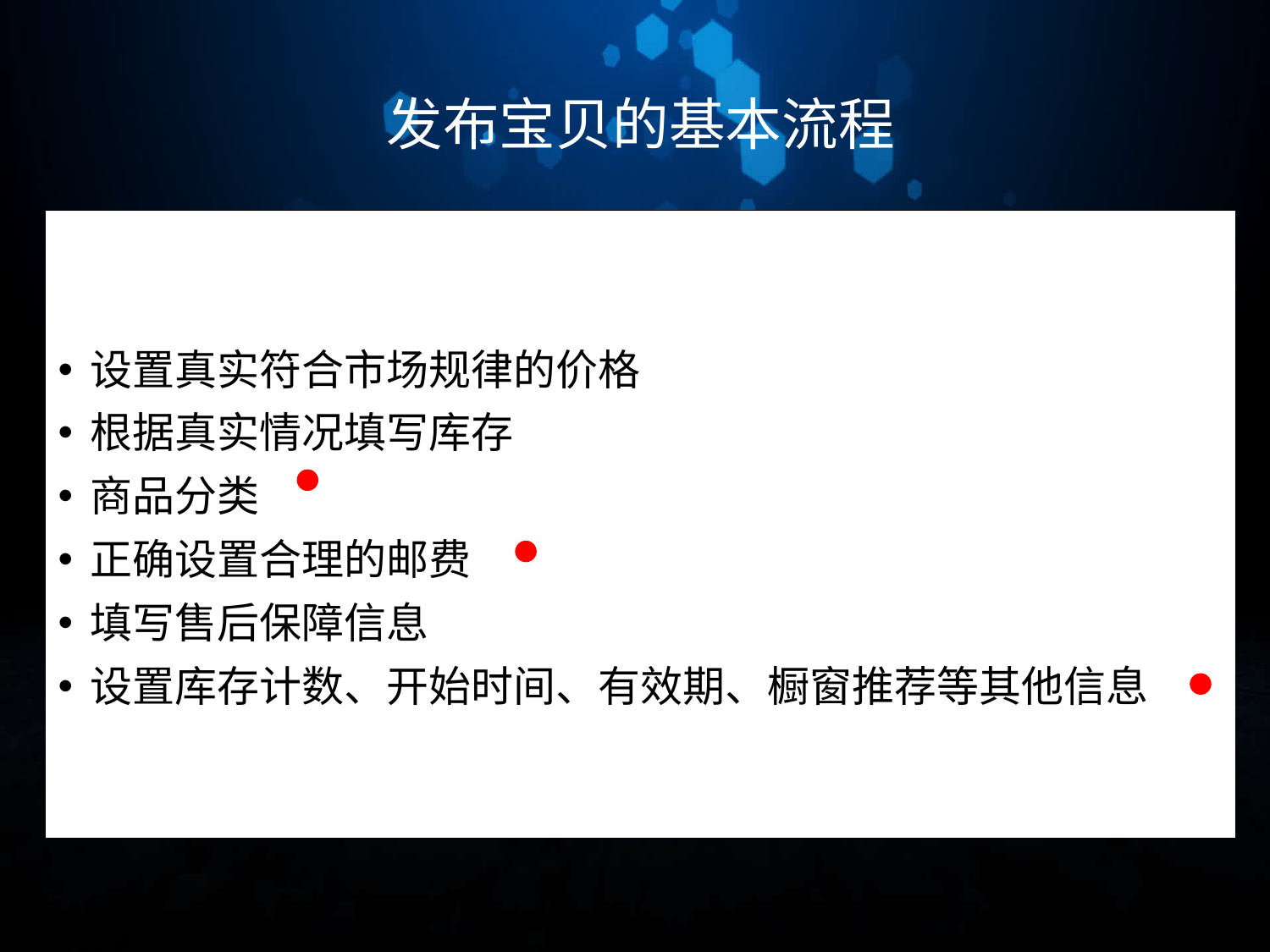

发布宝贝的基本流程

设置真实符合市场规律的价格
根据真实情况填写库存
商品分类
正确设置合理的邮费
填写售后保障信息
设置库存计数、开始时间、有效期、橱窗推荐等其他信息